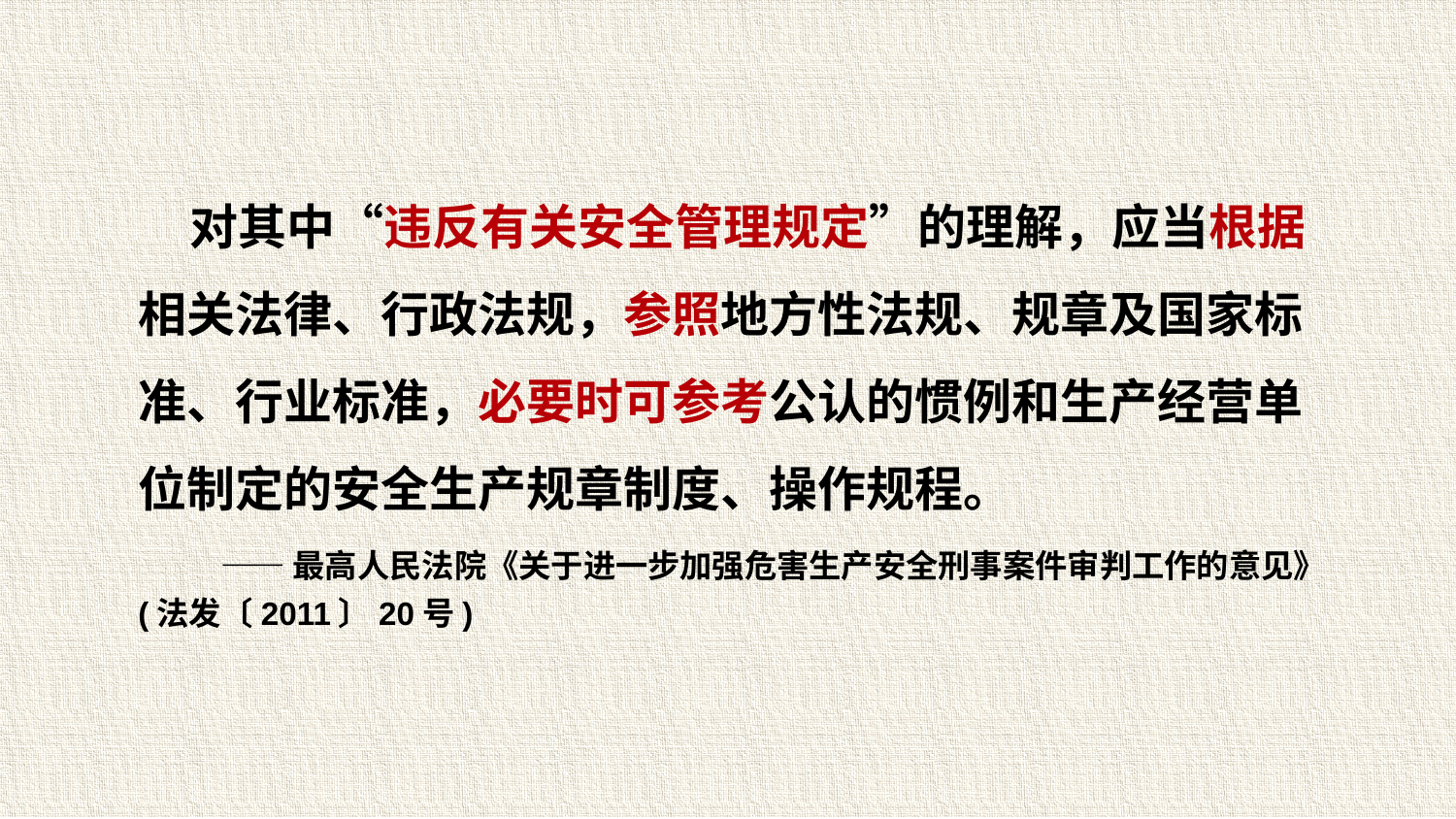

对其中“违反有关安全管理规定”的理解，应当根据相关法律、行政法规，参照地方性法规、规章及国家标准、行业标准，必要时可参考公认的惯例和生产经营单位制定的安全生产规章制度、操作规程。
          ——最高人民法院《关于进一步加强危害生产安全刑事案件审判工作的意见》(法发〔2011〕20号)